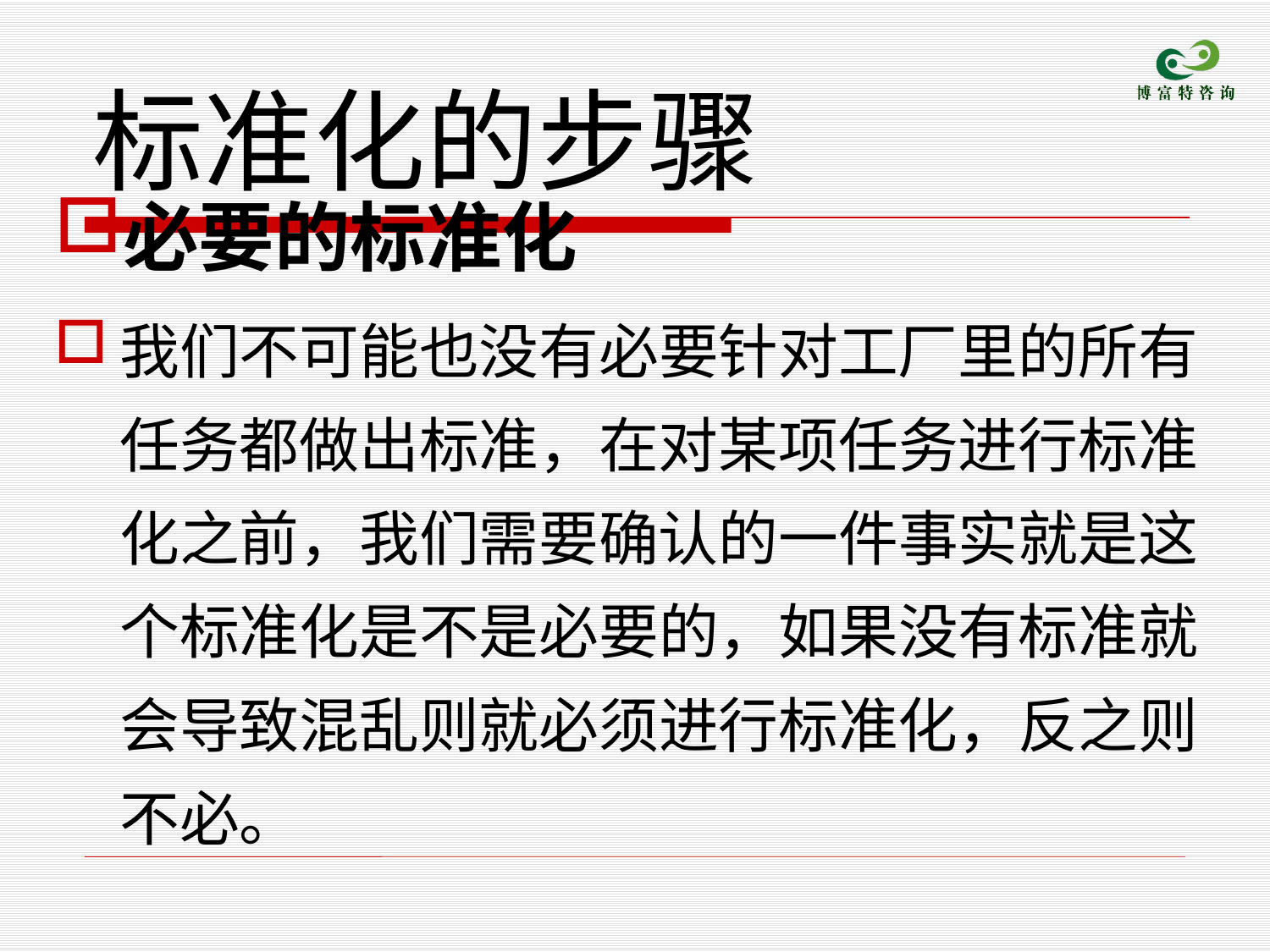

# 标准化的步骤

必要的标准化
我们不可能也没有必要针对工厂里的所有任务都做出标准，在对某项任务进行标准化之前，我们需要确认的一件事实就是这个标准化是不是必要的，如果没有标准就会导致混乱则就必须进行标准化，反之则不必。
581